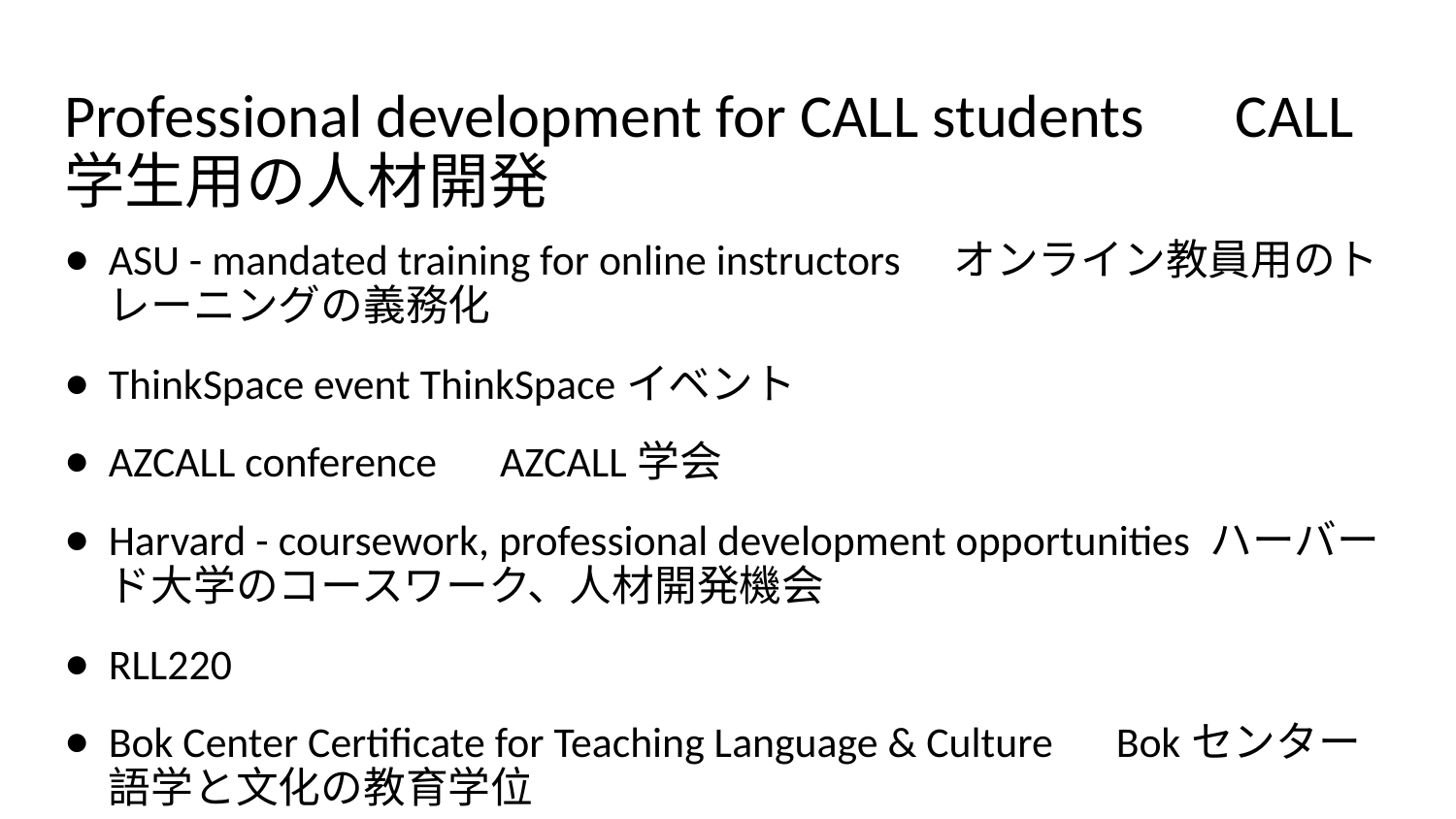

# Professional development for CALL students　CALL学生用の人材開発
ASU - mandated training for online instructors　オンライン教員用のトレーニングの義務化
ThinkSpace event ThinkSpaceイベント
AZCALL conference　AZCALL学会
Harvard - coursework, professional development opportunities ハーバード大学のコースワーク、人材開発機会
RLL220
Bok Center Certificate for Teaching Language & Culture　Bokセンター語学と文化の教育学位